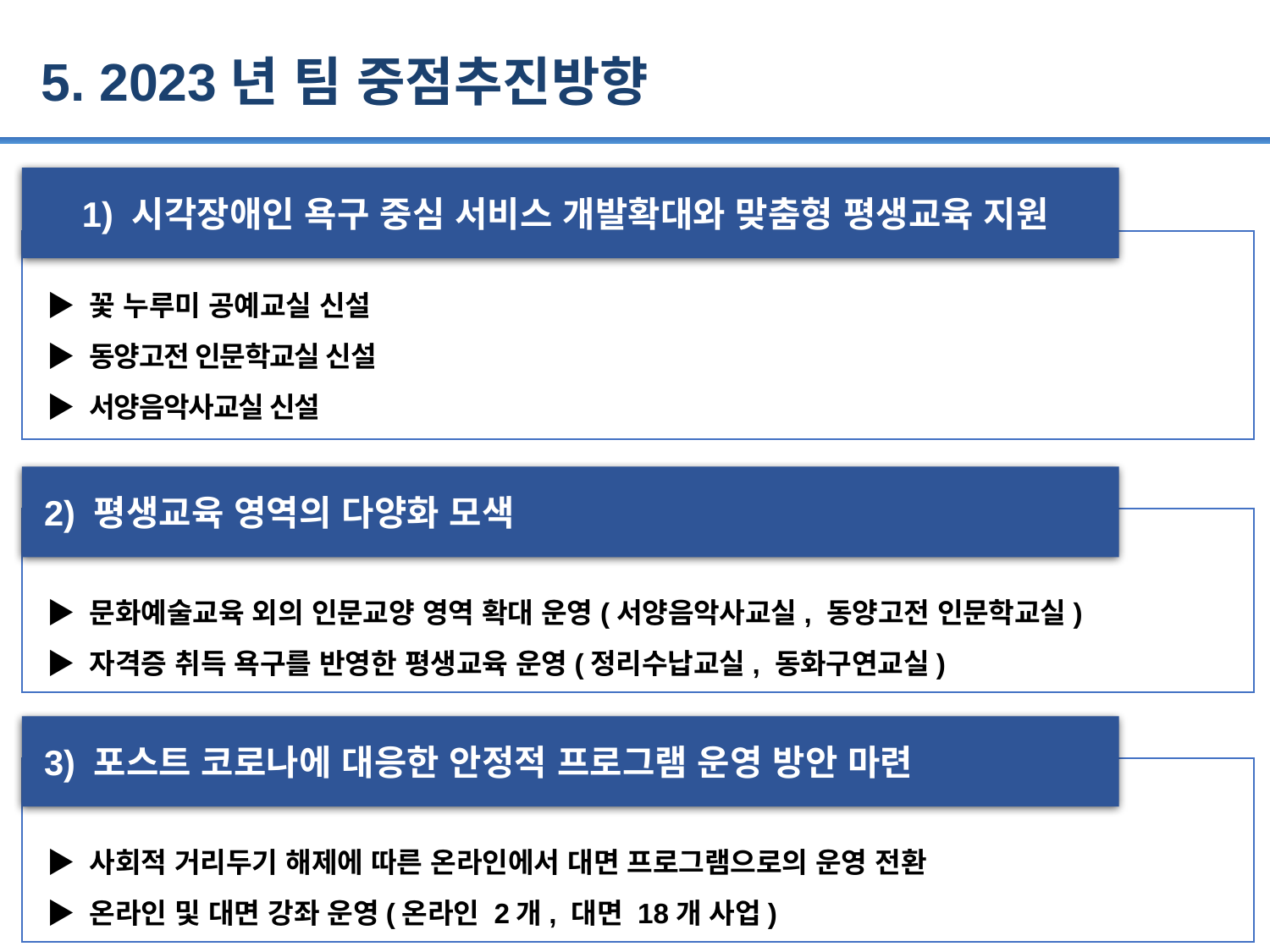

5. 2023년 팀 중점추진방향
1) 시각장애인 욕구 중심 서비스 개발확대와 맞춤형 평생교육 지원
▶ 꽃 누루미 공예교실 신설
▶ 동양고전 인문학교실 신설
▶ 서양음악사교실 신설
 2) 평생교육 영역의 다양화 모색

▶ 문화예술교육 외의 인문교양 영역 확대 운영(서양음악사교실, 동양고전 인문학교실)
▶ 자격증 취득 욕구를 반영한 평생교육 운영(정리수납교실, 동화구연교실)

 3) 포스트 코로나에 대응한 안정적 프로그램 운영 방안 마련

▶ 사회적 거리두기 해제에 따른 온라인에서 대면 프로그램으로의 운영 전환
▶ 온라인 및 대면 강좌 운영(온라인 2개, 대면 18개 사업)